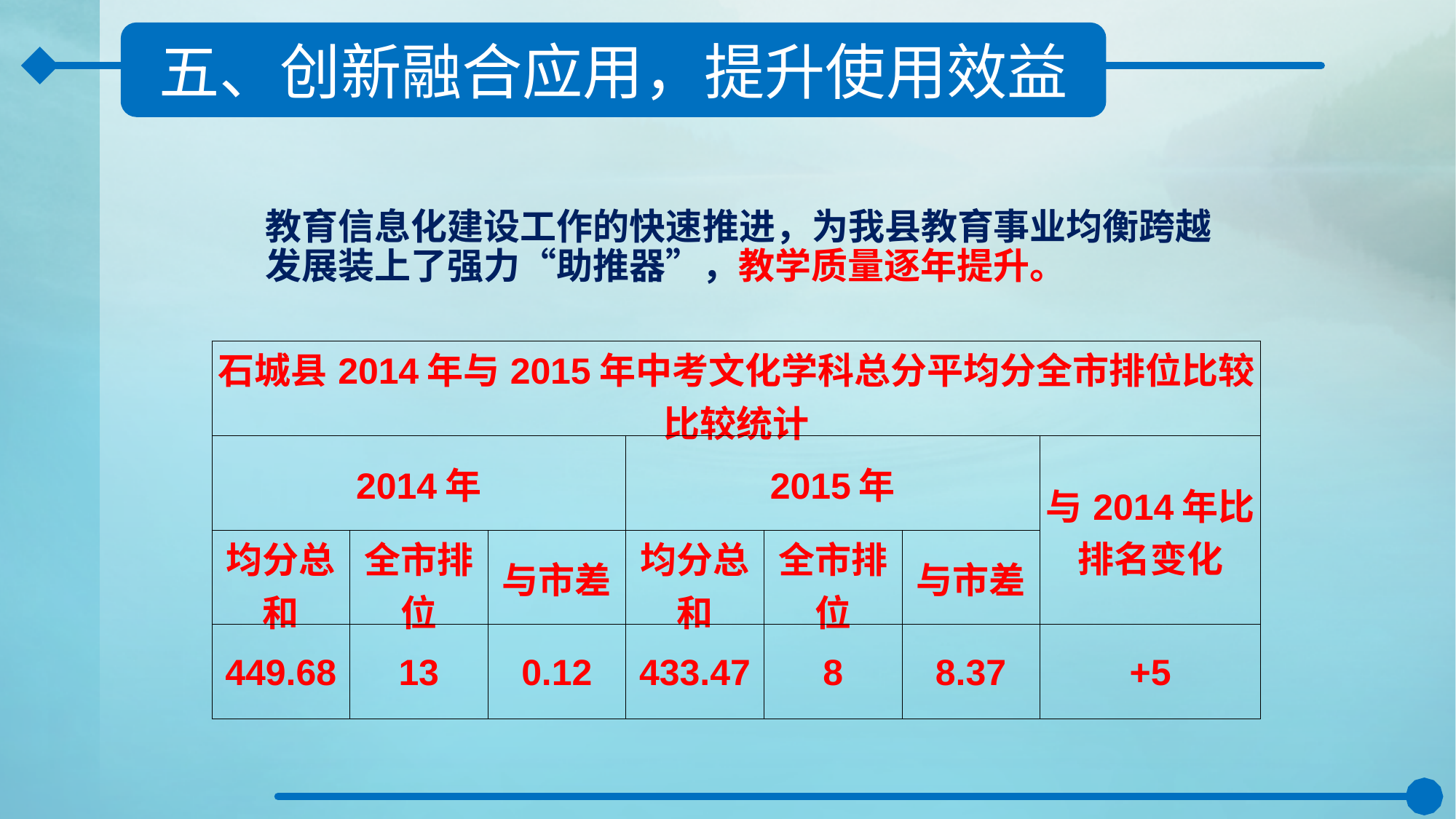

五、创新融合应用，提升使用效益
教育信息化建设工作的快速推进，为我县教育事业均衡跨越发展装上了强力“助推器”，教学质量逐年提升。
| 石城县2014年与2015年中考文化学科总分平均分全市排位比较比较统计 |  |  |  |  |  |  |
| --- | --- | --- | --- | --- | --- | --- |
| 2014年 |  |  | 2015年 |  |  | 与2014年比排名变化 |
| 均分总和 | 全市排位 | 与市差 | 均分总和 | 全市排位 | 与市差 |  |
| 449.68 | 13 | 0.12 | 433.47 | 8 | 8.37 | +5 |